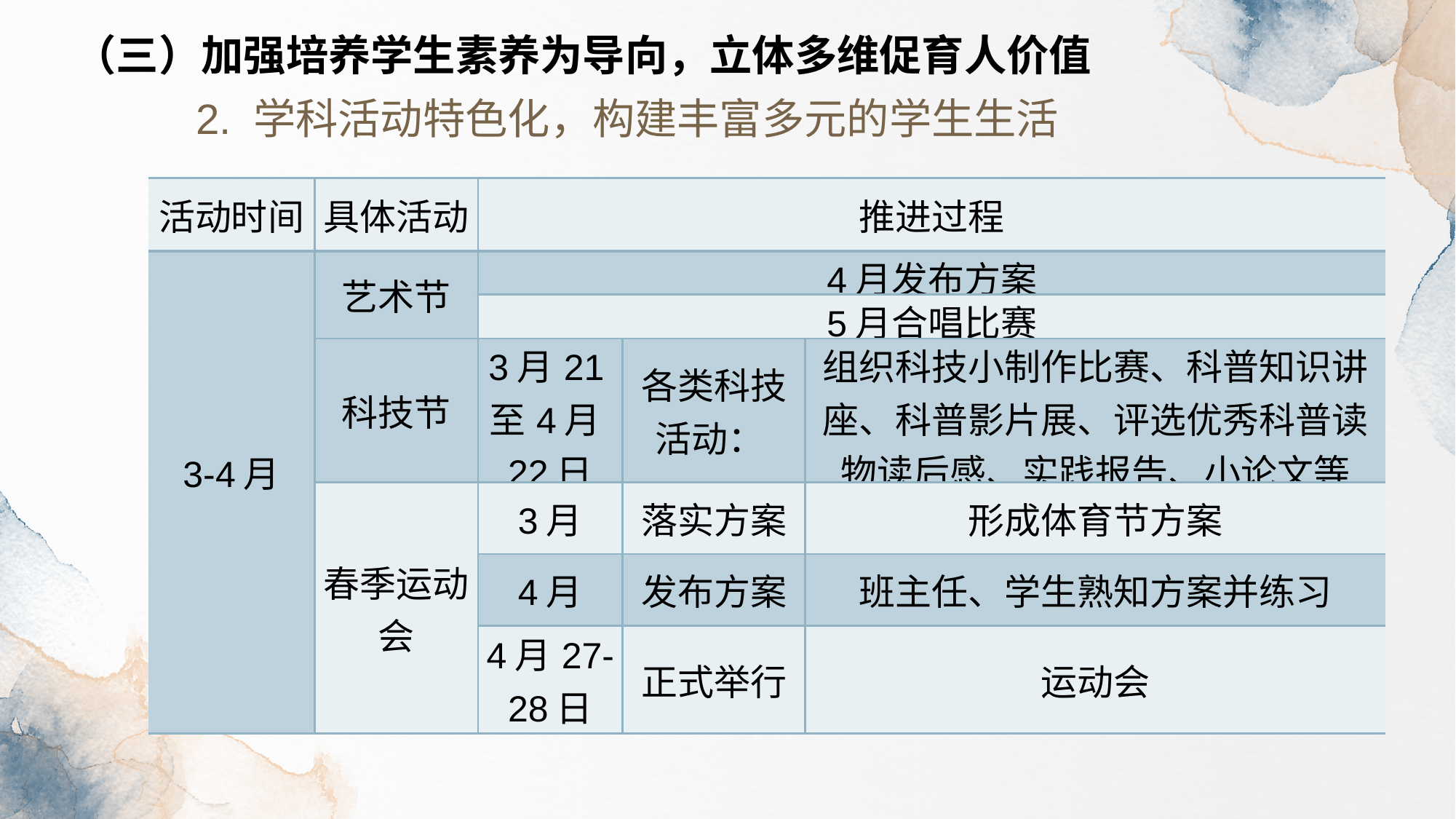

（三）加强培养学生素养为导向，立体多维促育人价值
2. 学科活动特色化，构建丰富多元的学生生活
| 活动时间 | 具体活动 | 推进过程 |  |  |
| --- | --- | --- | --- | --- |
| 3-4月 | 艺术节 | 4月发布方案 |  |  |
|  |  | 5月合唱比赛 |  |  |
|  | 科技节 | 3月21至4月22日 | 各类科技活动： | 组织科技小制作比赛、科普知识讲座、科普影片展、评选优秀科普读物读后感、实践报告、小论文等 |
|  | 春季运动会 | 3月 | 落实方案 | 形成体育节方案 |
|  |  | 4月 | 发布方案 | 班主任、学生熟知方案并练习 |
|  |  | 4月27-28日 | 正式举行 | 运动会 |